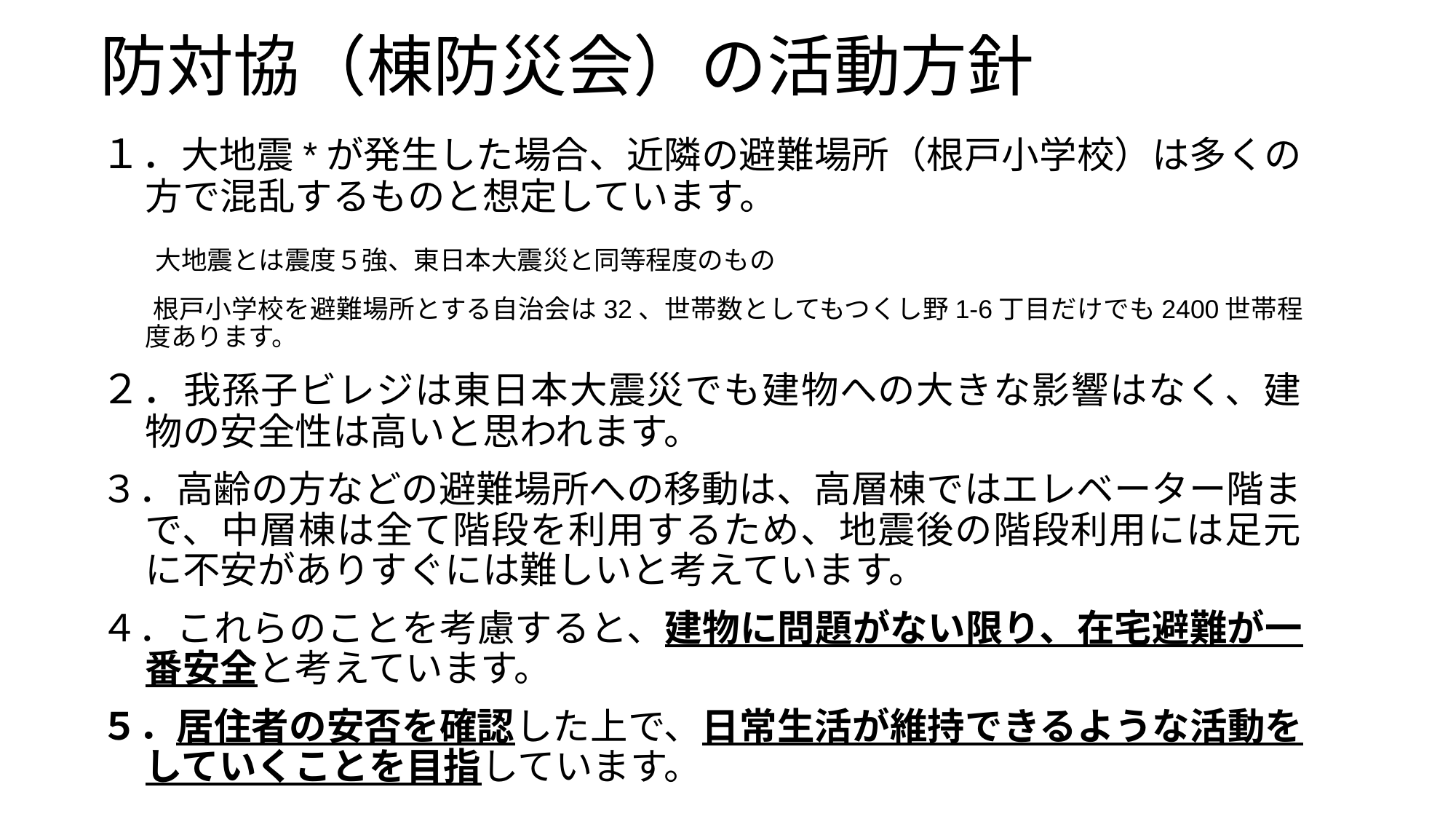

# 防対協（棟防災会）の活動方針
１．大地震*が発生した場合、近隣の避難場所（根戸小学校）は多くの方で混乱するものと想定しています。
     大地震とは震度５強、東日本大震災と同等程度のもの
　　根戸小学校を避難場所とする自治会は32、世帯数としてもつくし野1-6丁目だけでも2400世帯程度あります。
２．我孫子ビレジは東日本大震災でも建物への大きな影響はなく、建物の安全性は高いと思われます。
３．高齢の方などの避難場所への移動は、高層棟ではエレベーター階まで、中層棟は全て階段を利用するため、地震後の階段利用には足元に不安がありすぐには難しいと考えています。
４．これらのことを考慮すると、建物に問題がない限り、在宅避難が一番安全と考えています。
５．居住者の安否を確認した上で、日常生活が維持できるような活動をしていくことを目指しています。